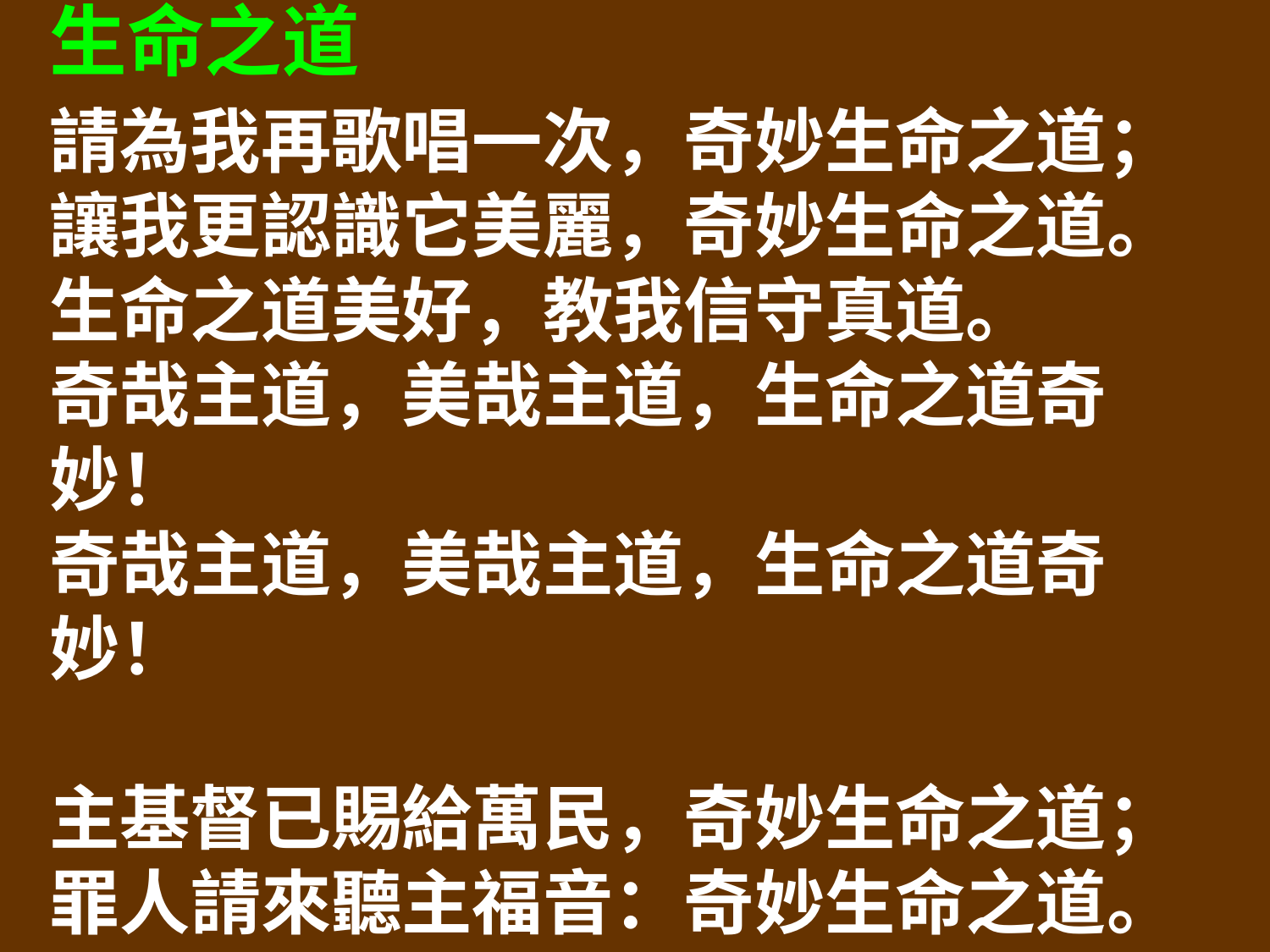

生命之道
請為我再歌唱一次，奇妙生命之道；
讓我更認識它美麗，奇妙生命之道。
生命之道美好，教我信守真道。
奇哉主道，美哉主道，生命之道奇妙！
奇哉主道，美哉主道，生命之道奇妙！

主基督已賜給萬民，奇妙生命之道；
罪人請來聽主福音：奇妙生命之道。
主恩白白賜下，領我歸回天家。
奇哉主道，美哉主道，生命之道奇妙！